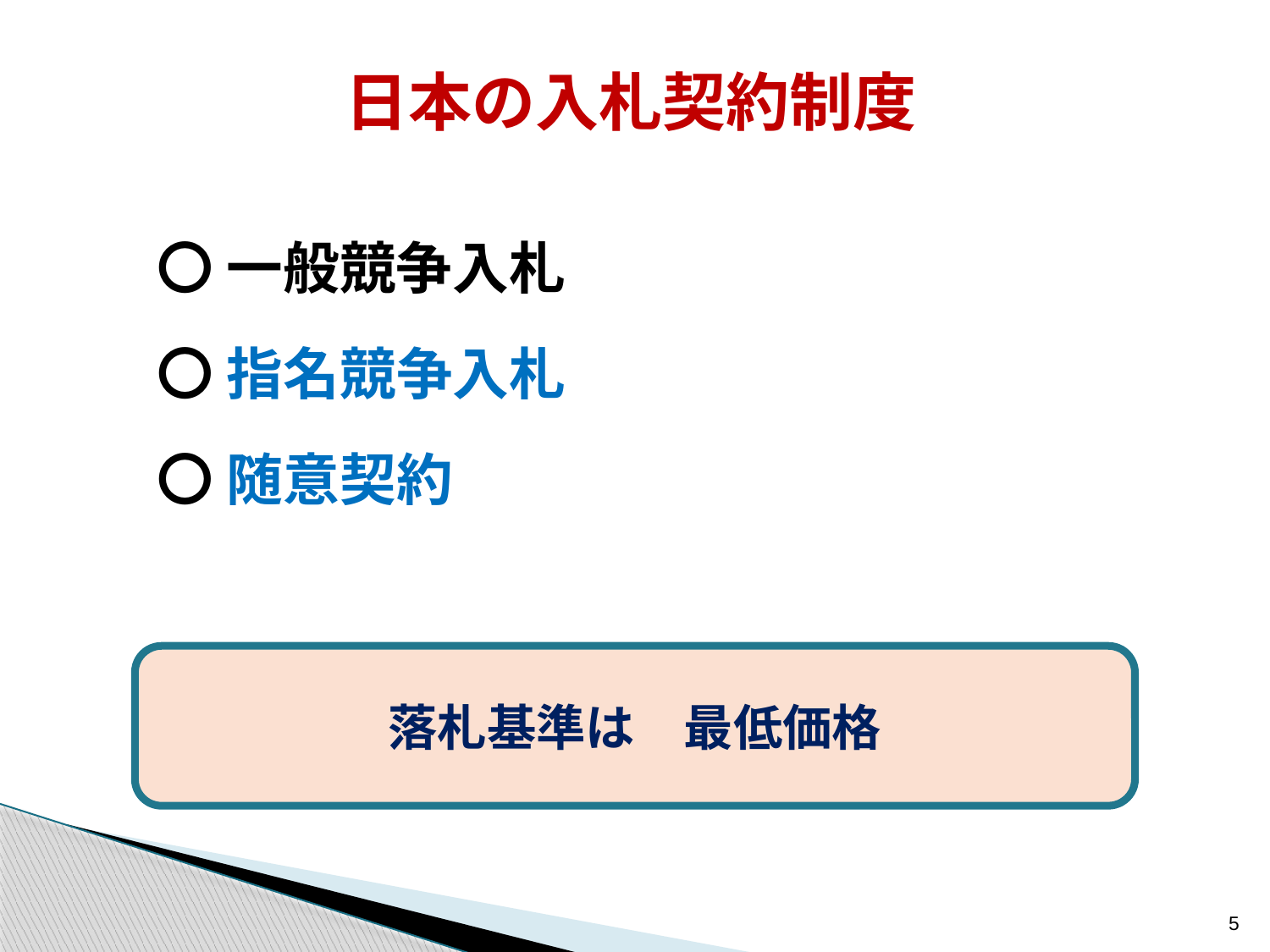

日本の入札契約制度
〇 一般競争入札

〇 指名競争入札

〇 随意契約
落札基準は　最低価格
5